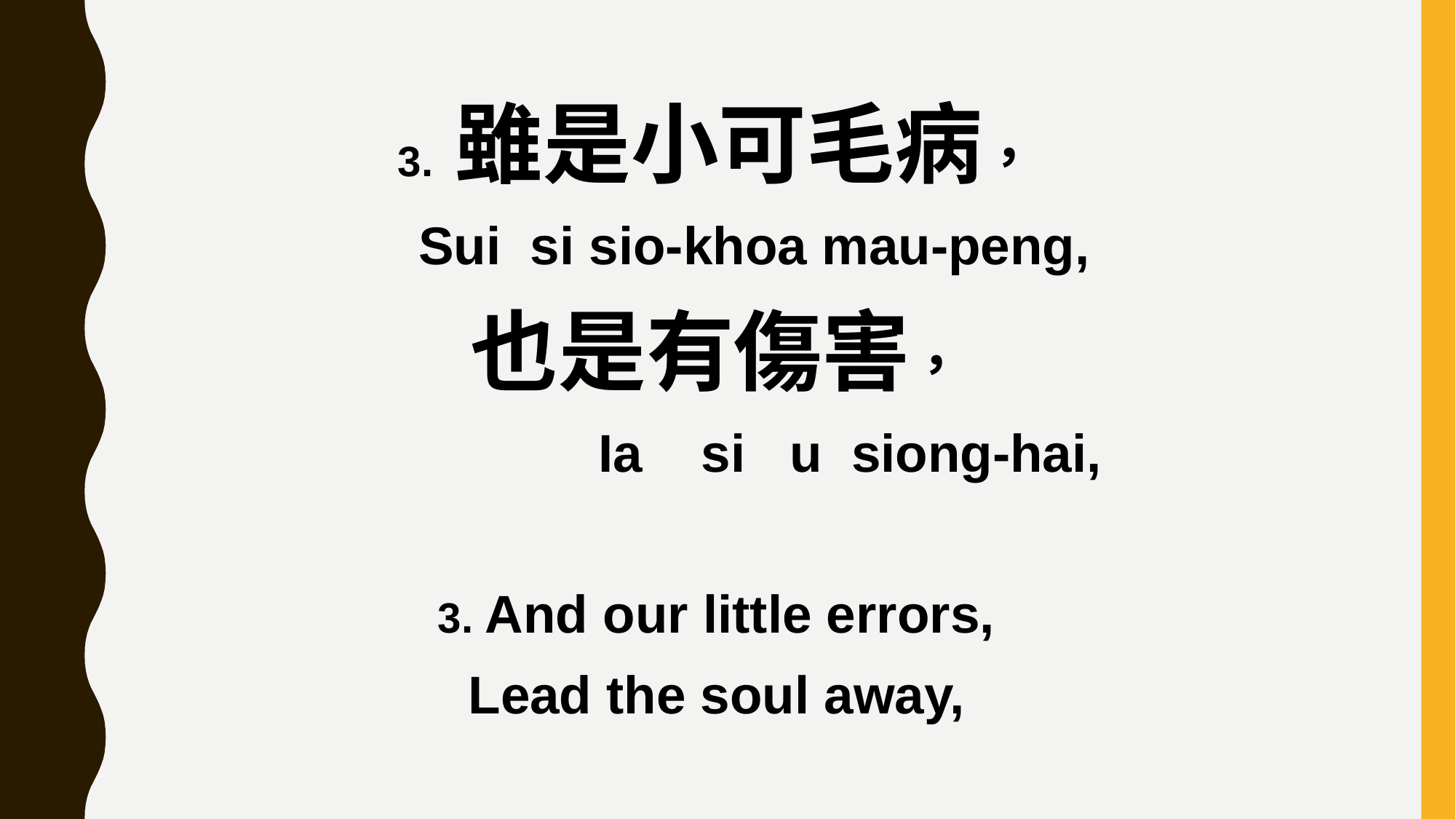

3. 雖是小可毛病，
      Sui  si sio-khoa mau-peng,
也是有傷害，
                             Ia    si   u  siong-hai,

3. And our little errors,
Lead the soul away,